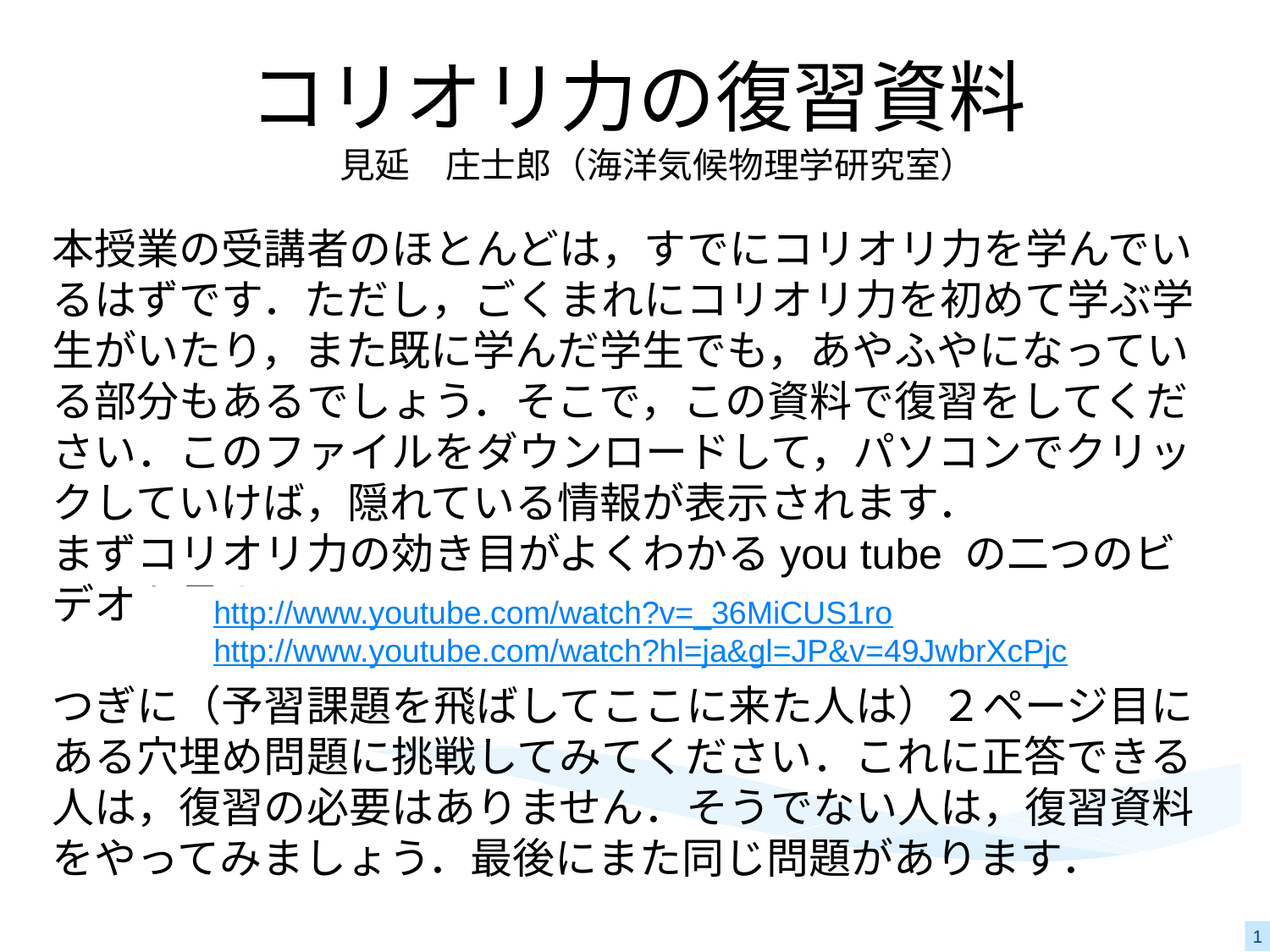

# コリオリ力の復習資料
見延　庄士郎（海洋気候物理学研究室）
本授業の受講者のほとんどは，すでにコリオリ力を学んでいるはずです．ただし，ごくまれにコリオリ力を初めて学ぶ学生がいたり，また既に学んだ学生でも，あやふやになっている部分もあるでしょう．そこで，この資料で復習をしてください．このファイルをダウンロードして，パソコンでクリックしていけば，隠れている情報が表示されます．
まずコリオリ力の効き目がよくわかるyou tube の二つのビデオを見よう．

つぎに（予習課題を飛ばしてここに来た人は）２ページ目にある穴埋め問題に挑戦してみてください．これに正答できる人は，復習の必要はありません．そうでない人は，復習資料をやってみましょう．最後にまた同じ問題があります．

http://www.youtube.com/watch?v=_36MiCUS1ro
http://www.youtube.com/watch?hl=ja&gl=JP&v=49JwbrXcPjc
1